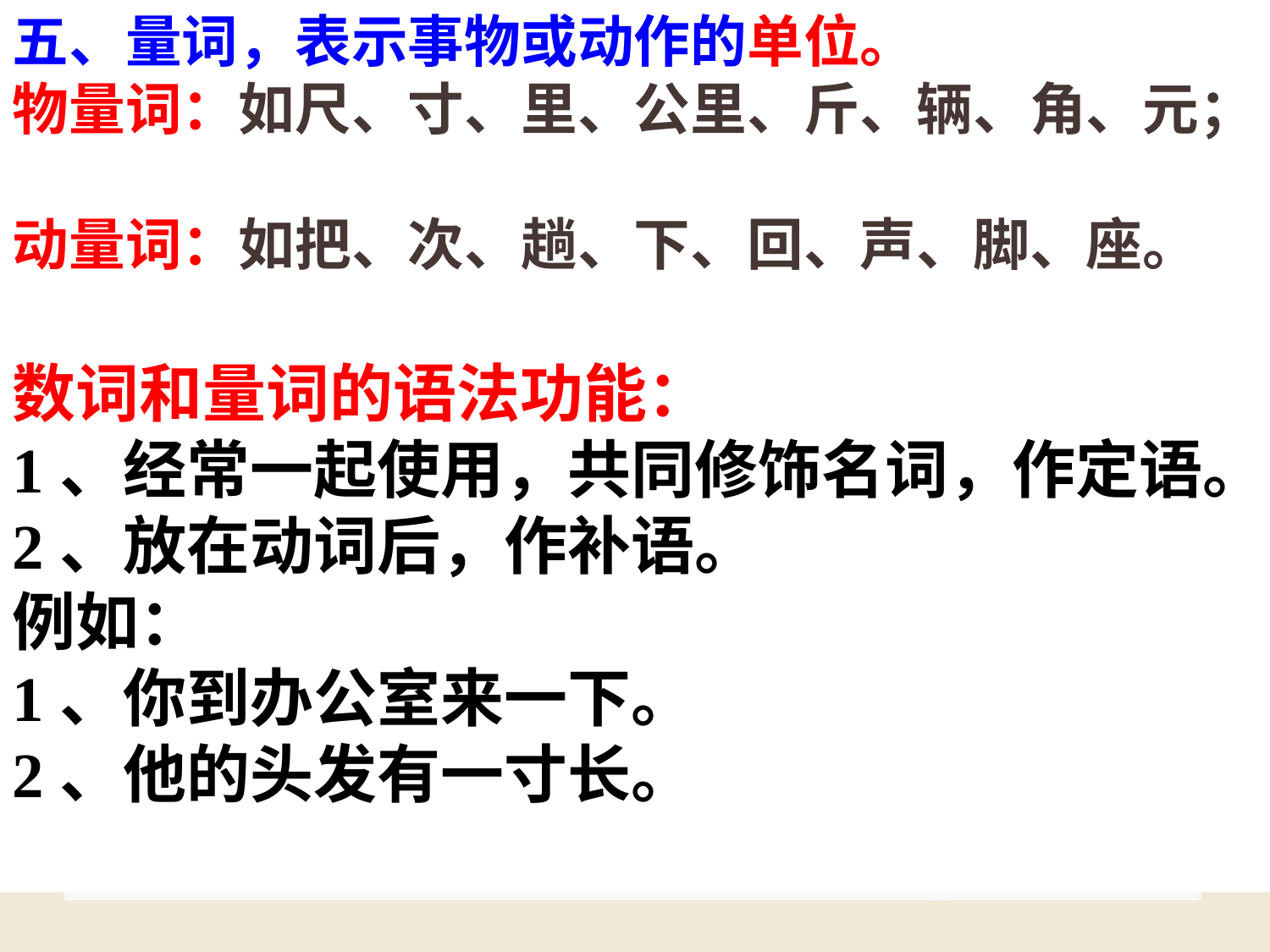

五、量词，表示事物或动作的单位。
物量词：如尺、寸、里、公里、斤、辆、角、元；

动量词：如把、次、趟、下、回、声、脚、座。

数词和量词的语法功能：
1、经常一起使用，共同修饰名词，作定语。
2、放在动词后，作补语。
例如：
1、你到办公室来一下。
2、他的头发有一寸长。